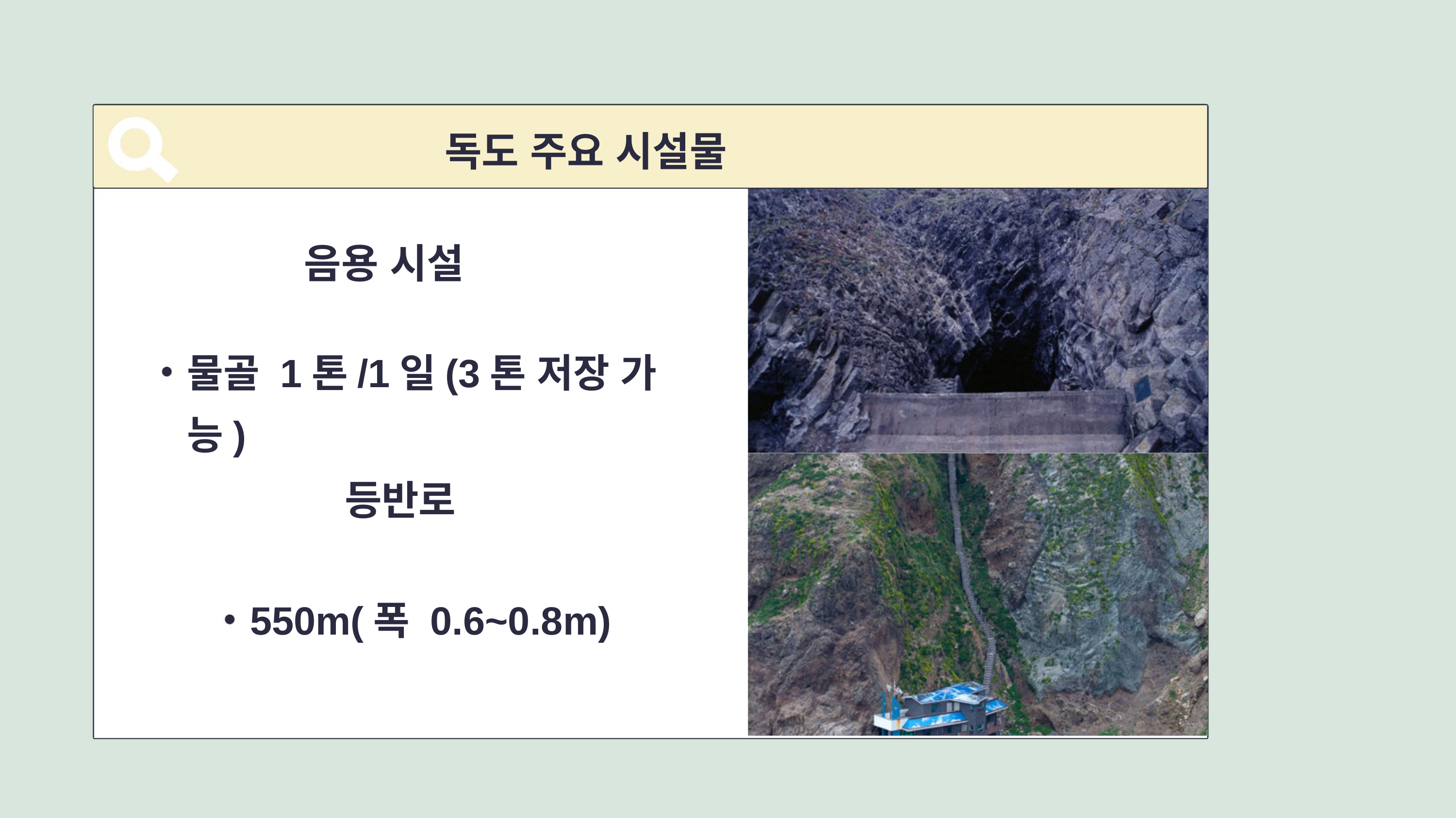

독도 주요 시설물
음용 시설
물골 1톤/1일(3톤 저장 가능)
등반로
550m(폭 0.6~0.8m)